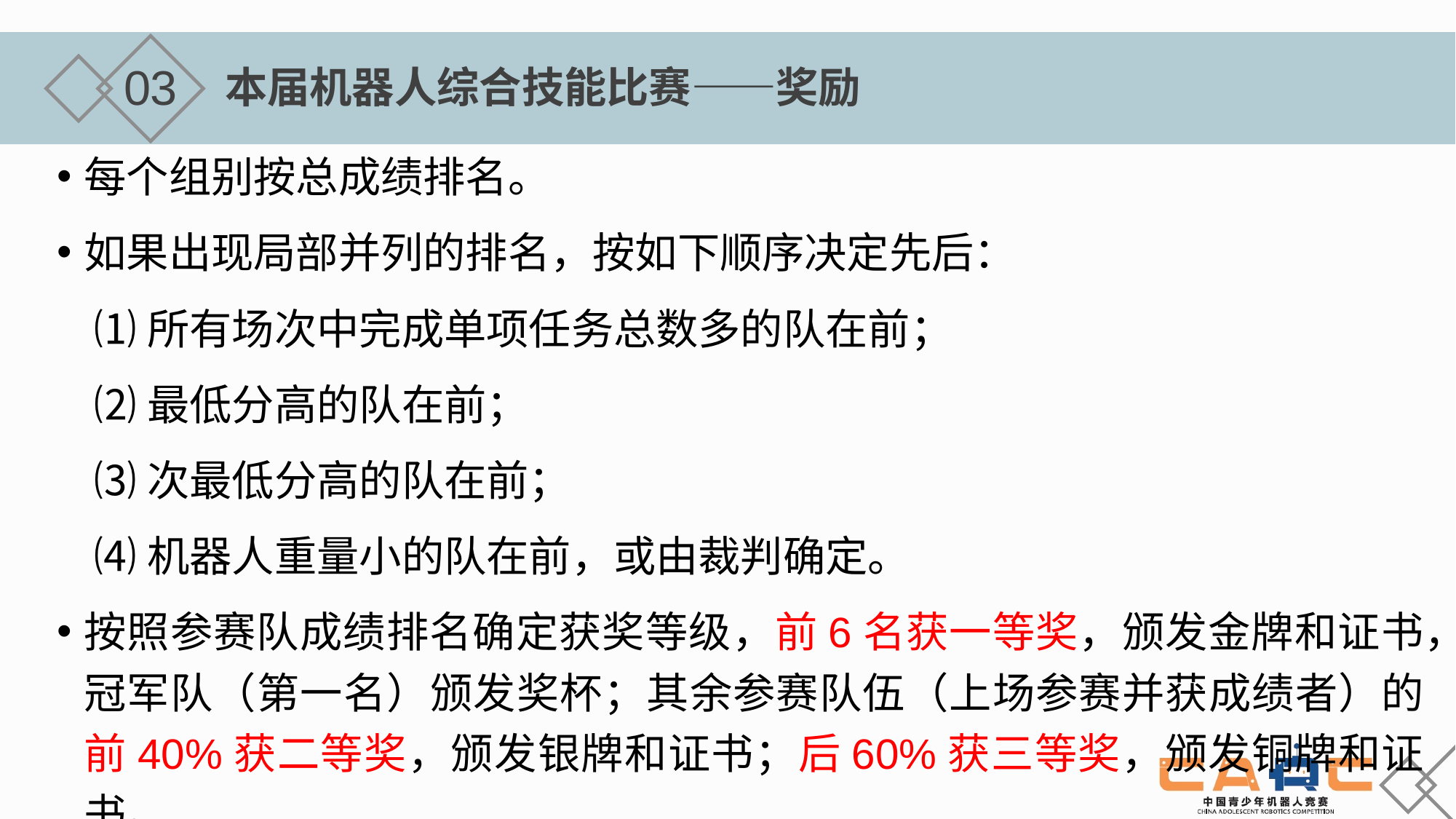

03
本届机器人综合技能比赛——奖励

每个组别按总成绩排名。
如果出现局部并列的排名，按如下顺序决定先后：
    ⑴所有场次中完成单项任务总数多的队在前；
    ⑵最低分高的队在前；
    ⑶次最低分高的队在前；
    ⑷机器人重量小的队在前，或由裁判确定。
按照参赛队成绩排名确定获奖等级，前6名获一等奖，颁发金牌和证书，冠军队（第一名）颁发奖杯；其余参赛队伍（上场参赛并获成绩者）的前40%获二等奖，颁发银牌和证书；后60%获三等奖，颁发铜牌和证书。